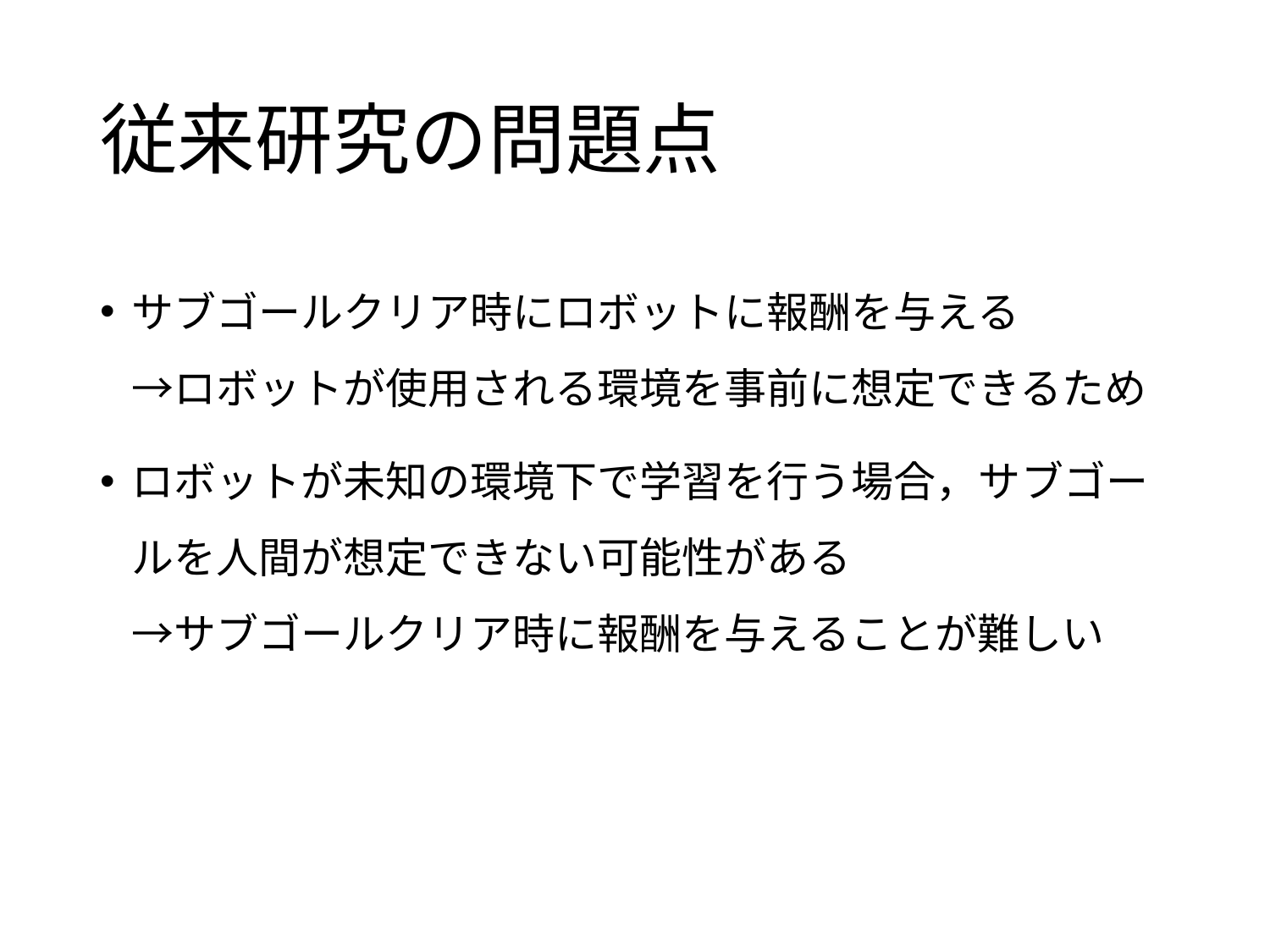

# 従来研究の問題点
サブゴールクリア時にロボットに報酬を与える
→ロボットが使用される環境を事前に想定できるため
ロボットが未知の環境下で学習を行う場合，サブゴールを人間が想定できない可能性がある
→サブゴールクリア時に報酬を与えることが難しい